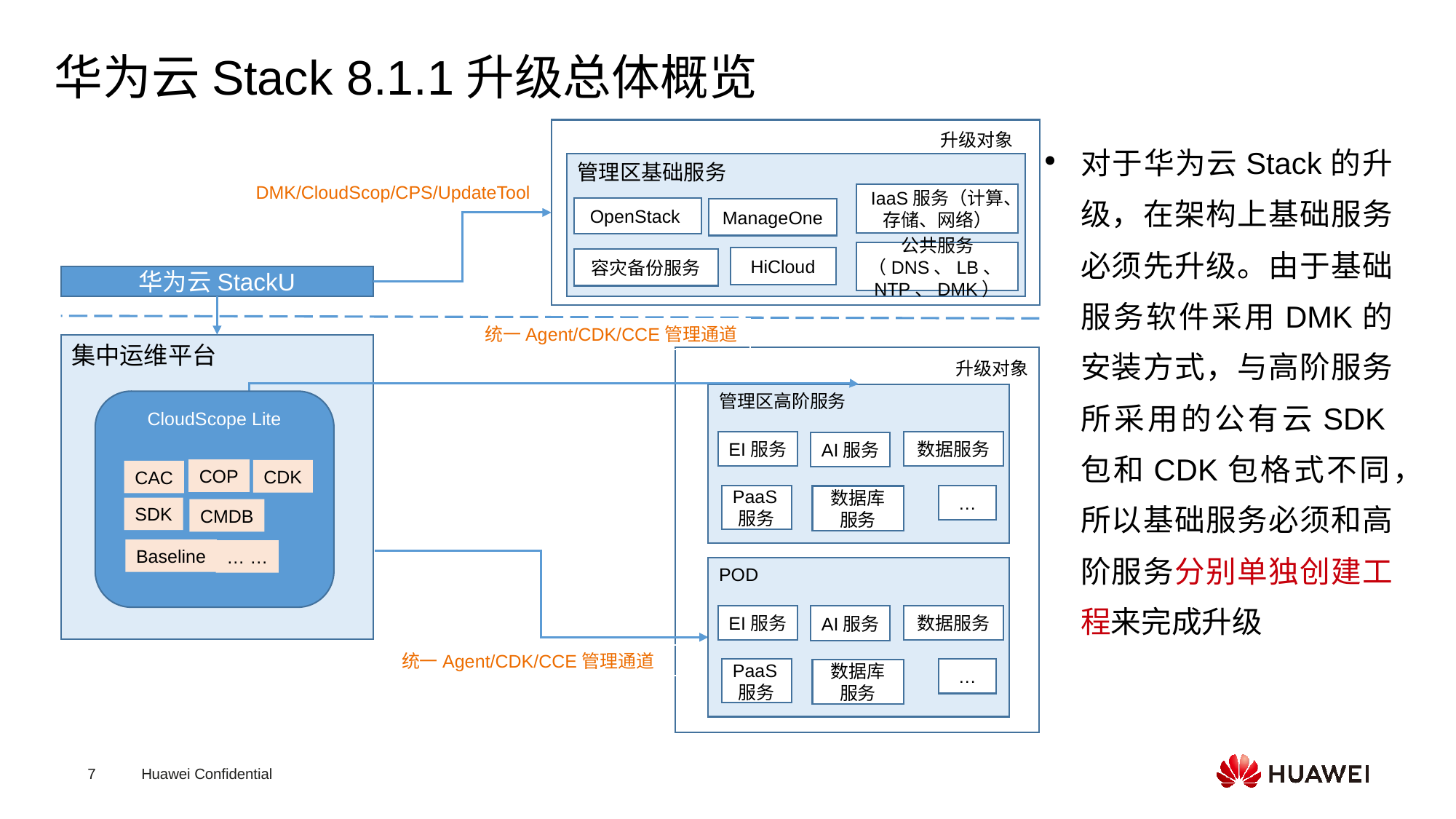

# 华为云Stack 8.1.1升级总体概览

升级对象
管理区基础服务
DMK/CloudScop/CPS/UpdateTool
IaaS服务（计算、存储、网络）
OpenStack
ManageOne
公共服务（DNS、LB、NTP、DMK）
HiCloud
容灾备份服务
华为云StackU
统一Agent/CDK/CCE管理通道
集中运维平台

升级对象
管理区高阶服务
CloudScope Lite
EI服务
数据服务
AI服务
COP
CDK
CAC
PaaS服务
…
数据库服务
SDK
CMDB
Baseline
… …
POD
EI服务
数据服务
AI服务
统一Agent/CDK/CCE管理通道
PaaS服务
…
数据库服务
对于华为云Stack的升级，在架构上基础服务必须先升级。由于基础服务软件采用DMK的安装方式，与高阶服务所采用的公有云SDK包和CDK包格式不同，所以基础服务必须和高阶服务分别单独创建工程来完成升级